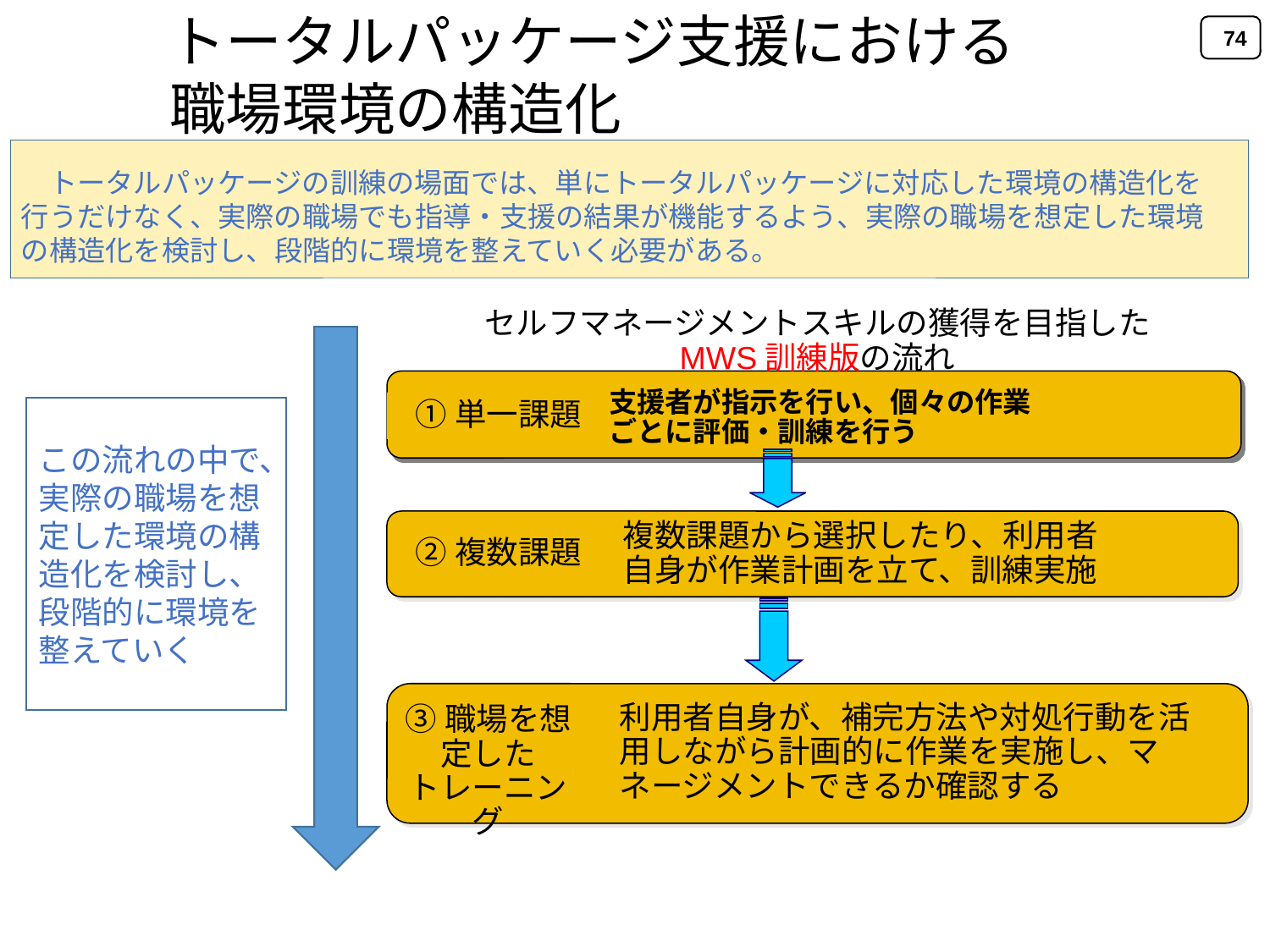

トータルパッケージ支援における
職場環境の構造化
74

　トータルパッケージの訓練の場面では、単にトータルパッケージに対応した環境の構造化を行うだけなく、実際の職場でも指導・支援の結果が機能するよう、実際の職場を想定した環境の構造化を検討し、段階的に環境を整えていく必要がある。
セルフマネージメントスキルの獲得を目指した
MWS訓練版の流れ

支援者が指示を行い、個々の作業
ごとに評価・訓練を行う
①単一課題

複数課題から選択したり、利用者
自身が作業計画を立て、訓練実施
②複数課題

利用者自身が、補完方法や対処行動を活用しながら計画的に作業を実施し、マネージメントできるか確認する
③職場を想定した
トレーニング

この流れの中で、実際の職場を想定した環境の構造化を検討し、段階的に環境を整えていく